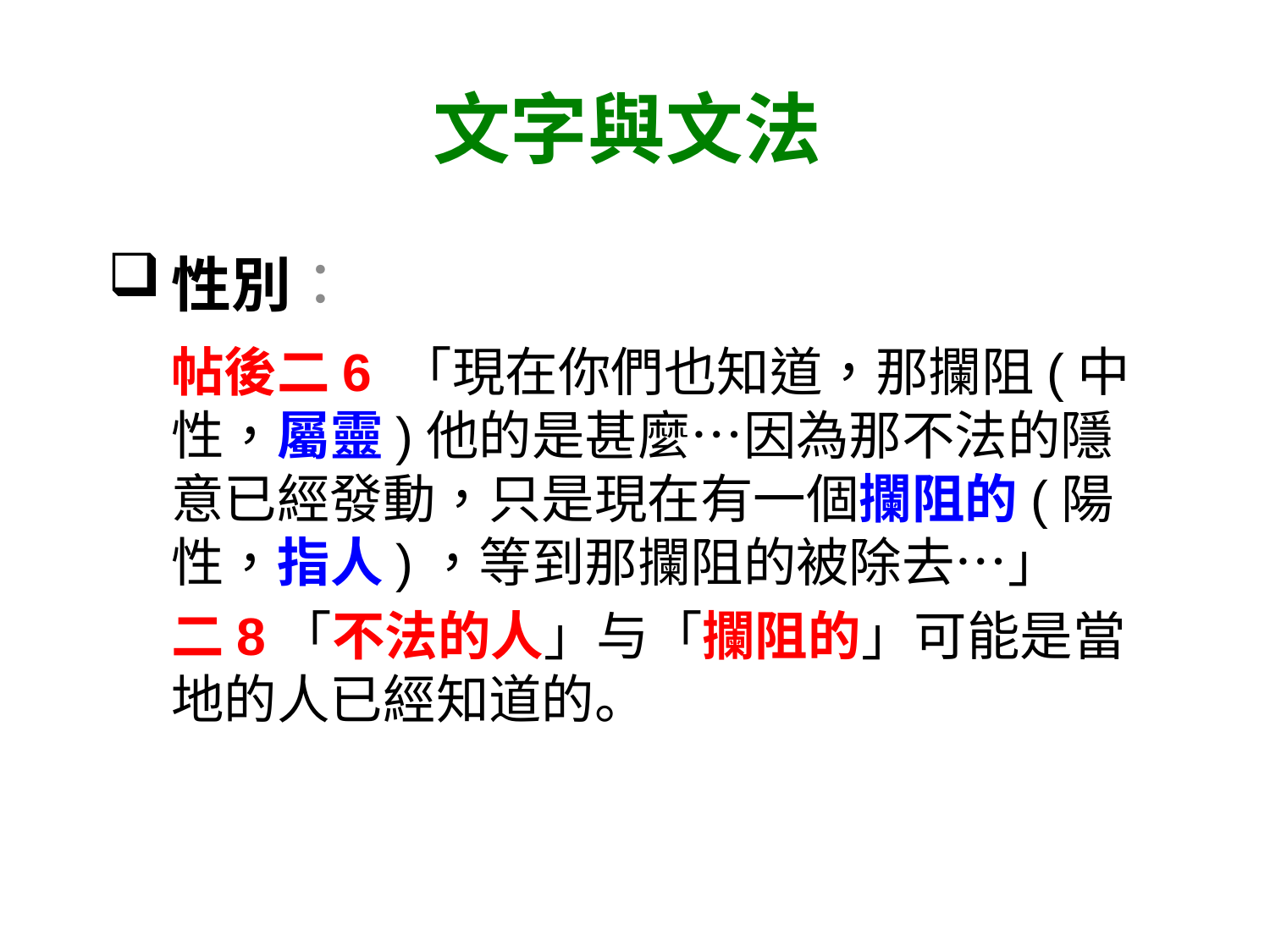

# 文字與文法

性別：

帖後二6 「現在你們也知道，那攔阻(中性，屬靈)他的是甚麼…因為那不法的隱意已經發動，只是現在有一個攔阻的(陽性，指人)，等到那攔阻的被除去…」
二8「不法的人」与「攔阻的」可能是當地的人已經知道的。